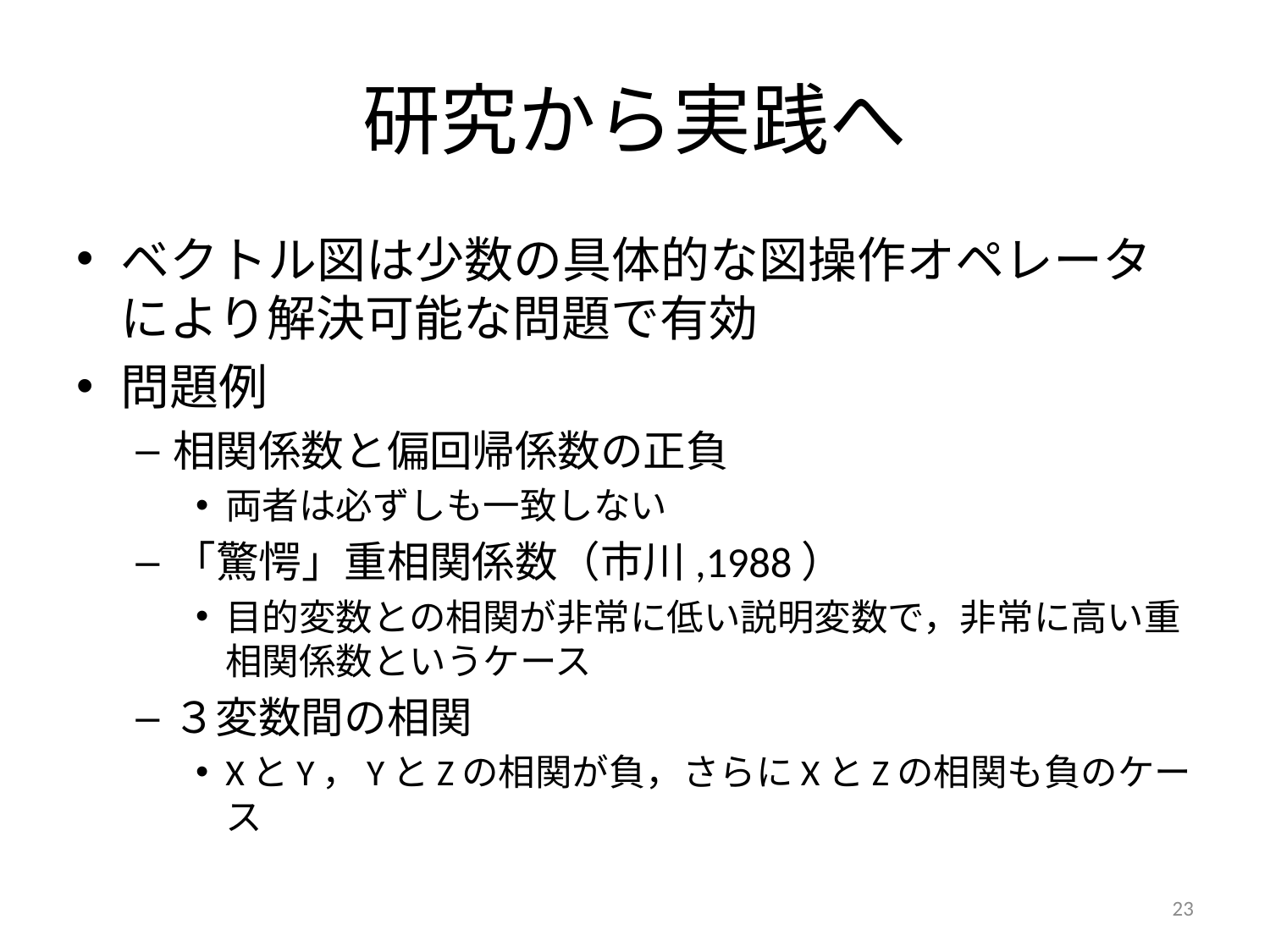

# 研究から実践へ
ベクトル図は少数の具体的な図操作オペレータにより解決可能な問題で有効
問題例
相関係数と偏回帰係数の正負
両者は必ずしも一致しない
「驚愕」重相関係数（市川,1988）
目的変数との相関が非常に低い説明変数で，非常に高い重相関係数というケース
３変数間の相関
XとY，YとZの相関が負，さらにXとZの相関も負のケース
23